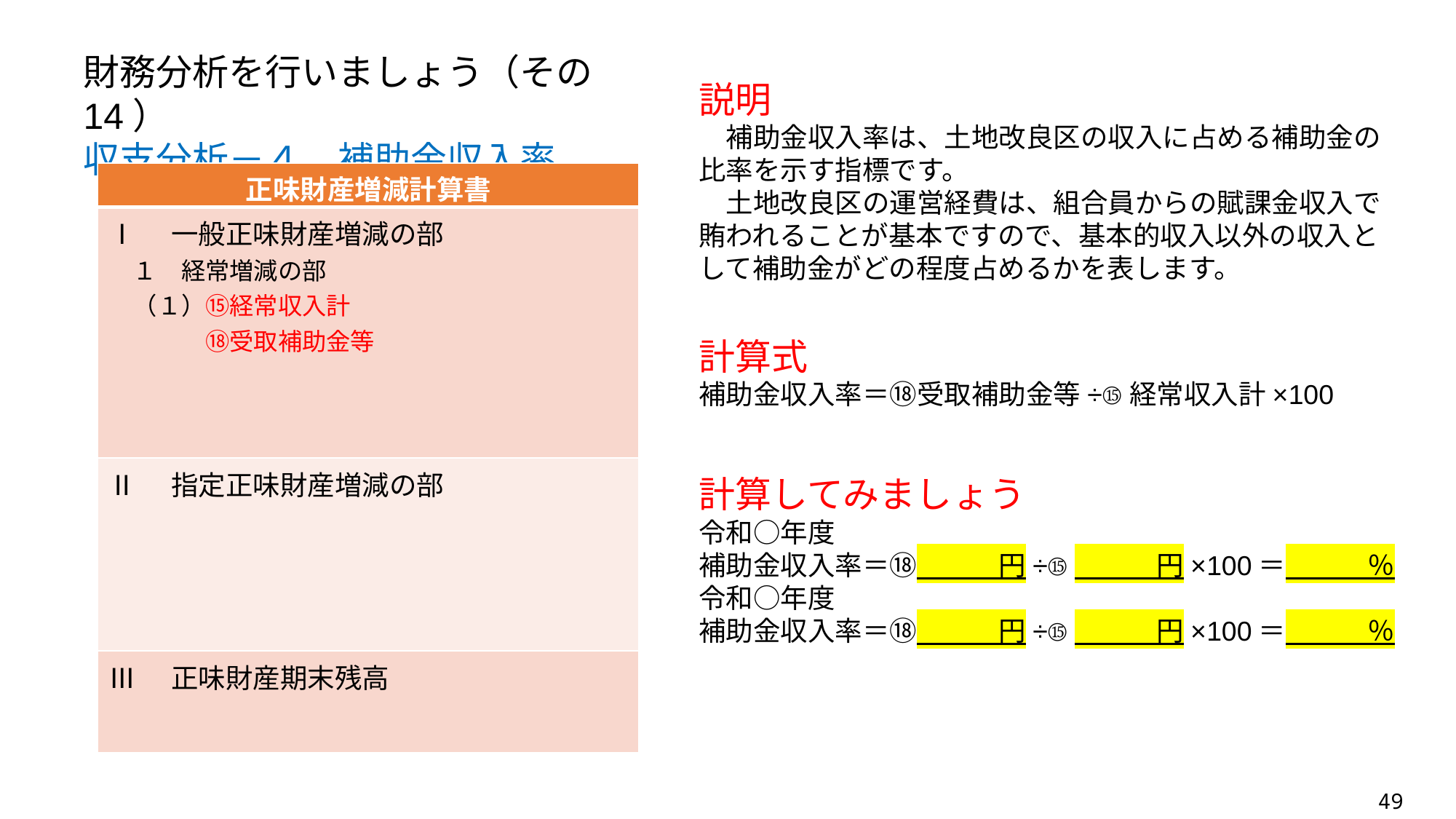

財務分析を行いましょう（その14）
収支分析－４　補助金収入率
説明
　補助金収入率は、土地改良区の収入に占める補助金の比率を示す指標です。
　土地改良区の運営経費は、組合員からの賦課金収入で賄われることが基本ですので、基本的収入以外の収入として補助金がどの程度占めるかを表します。
| 正味財産増減計算書 |
| --- |
| Ⅰ　一般正味財産増減の部 　１　経常増減の部 　（１）⑮経常収入計 　　　　⑱受取補助金等 |
| Ⅱ　指定正味財産増減の部 |
| Ⅲ　正味財産期末残高 |
計算式
補助金収入率＝⑱受取補助金等÷⑮経常収入計×100
計算してみましょう
令和○年度
補助金収入率＝⑱　　　円÷⑮　　　円×100＝　　　％
令和○年度
補助金収入率＝⑱　　　円÷⑮　　　円×100＝　　　％
49